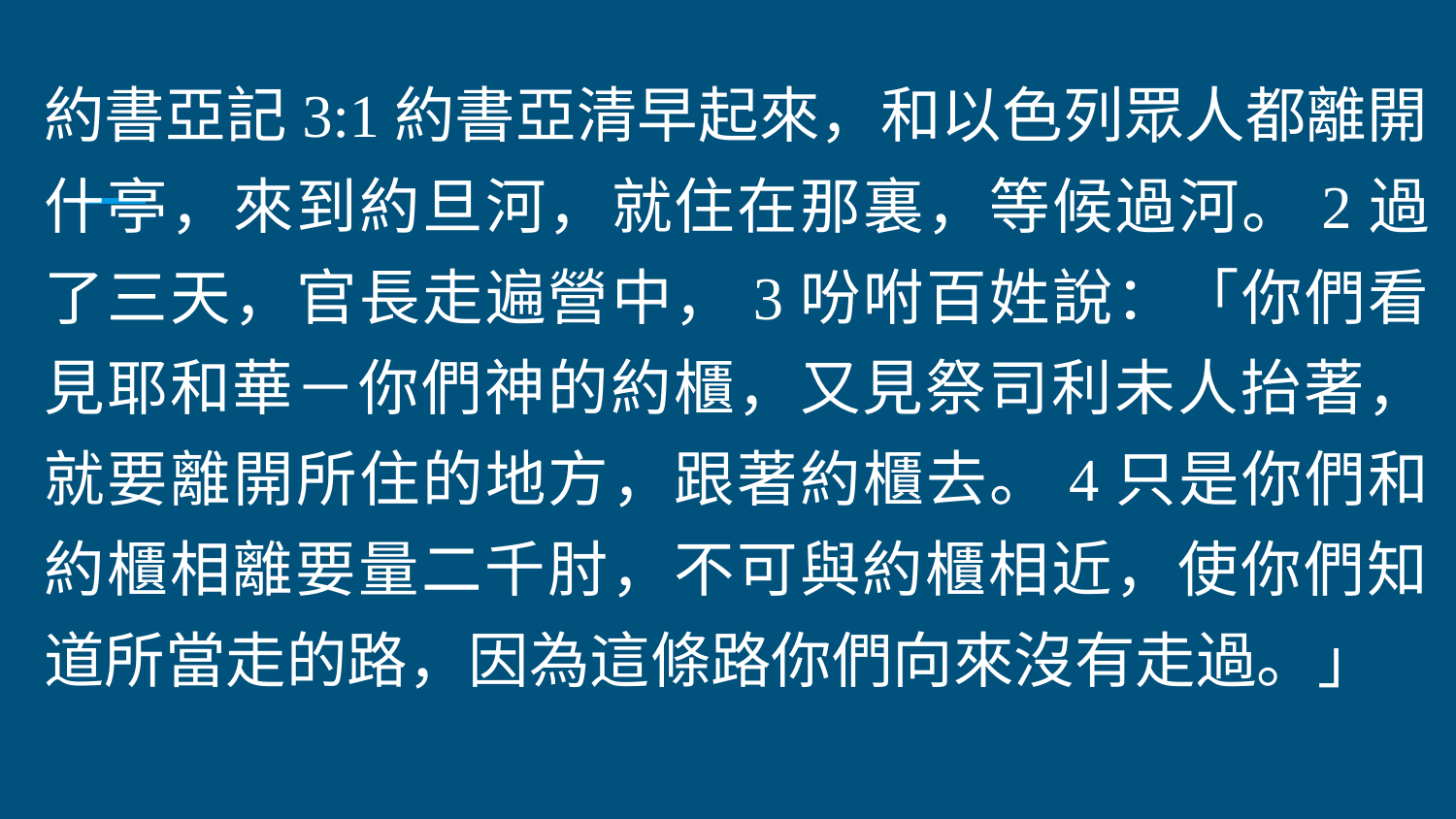

約書亞記3:1約書亞清早起來，和以色列眾人都離開什亭，來到約旦河，就住在那裏，等候過河。2過了三天，官長走遍營中，3吩咐百姓說：「你們看見耶和華－你們神的約櫃，又見祭司利未人抬著，就要離開所住的地方，跟著約櫃去。4只是你們和約櫃相離要量二千肘，不可與約櫃相近，使你們知道所當走的路，因為這條路你們向來沒有走過。」